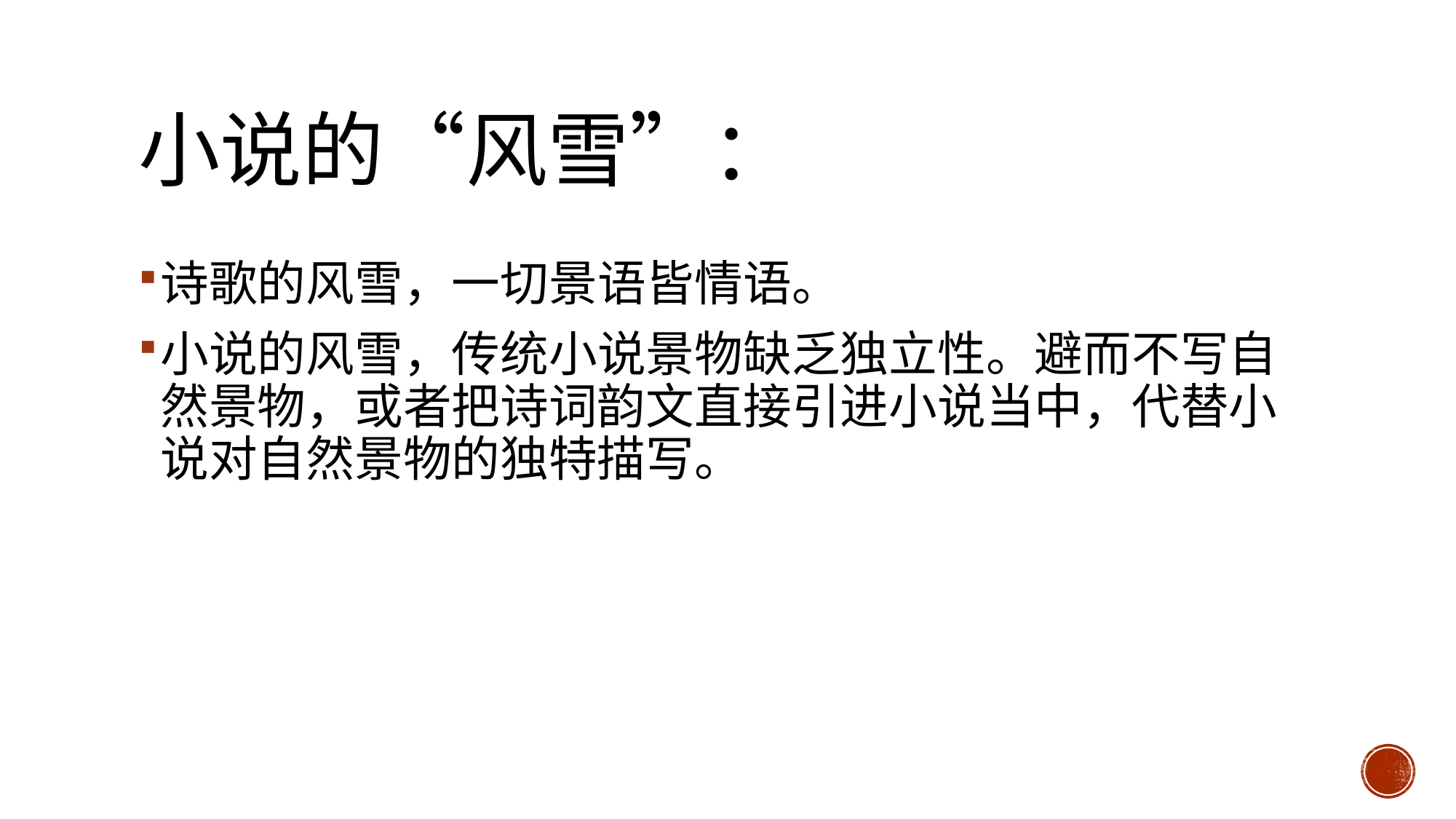

# 小说的“风雪”：
诗歌的风雪，一切景语皆情语。
小说的风雪，传统小说景物缺乏独立性。避而不写自然景物，或者把诗词韵文直接引进小说当中，代替小说对自然景物的独特描写。